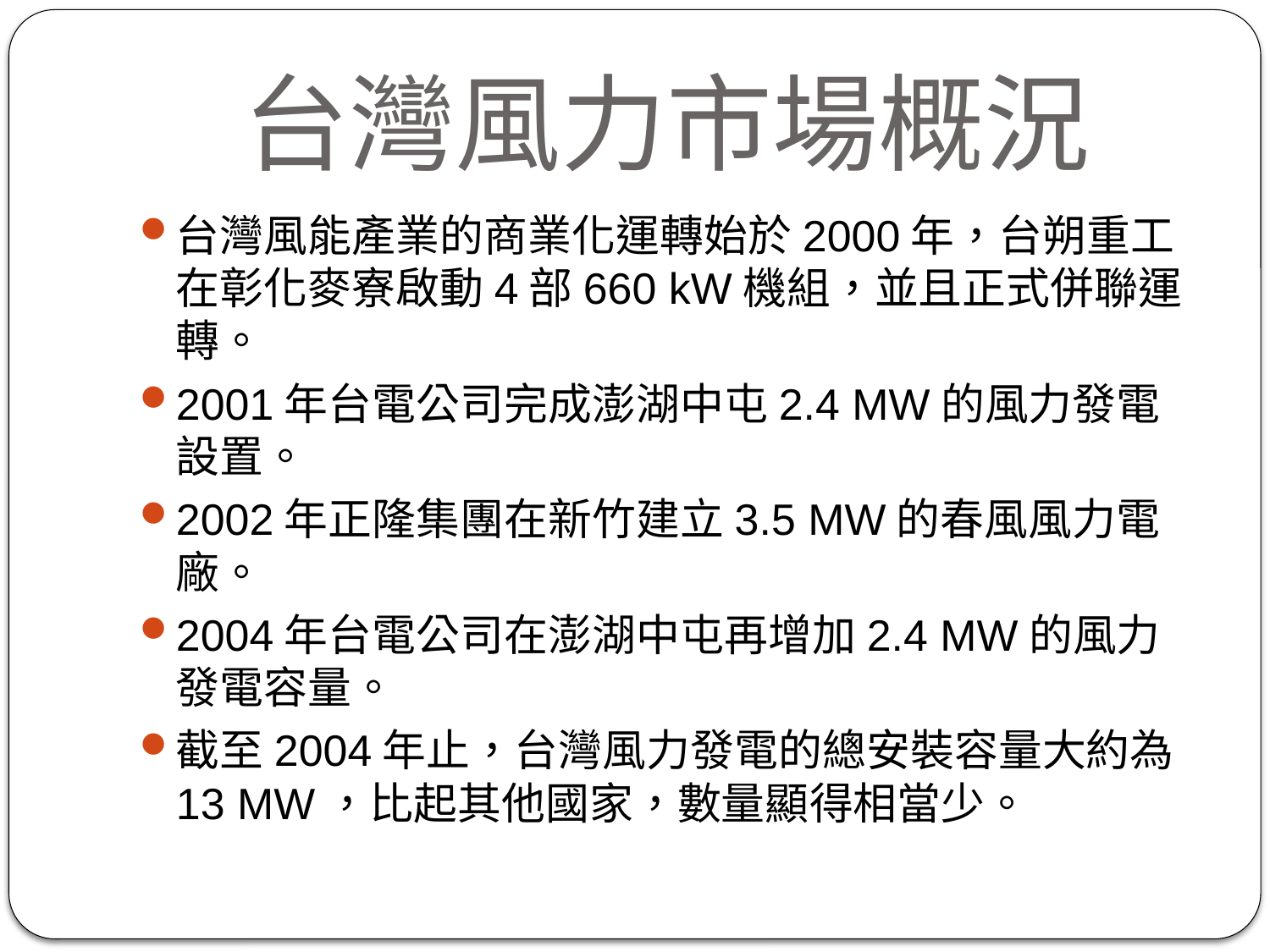

# 台灣風力市場概況
台灣風能產業的商業化運轉始於2000年，台朔重工在彰化麥寮啟動4部660 kW機組，並且正式併聯運轉。
2001年台電公司完成澎湖中屯2.4 MW的風力發電設置。
2002年正隆集團在新竹建立3.5 MW的春風風力電廠。
2004年台電公司在澎湖中屯再增加2.4 MW的風力發電容量。
截至2004年止，台灣風力發電的總安裝容量大約為13 MW，比起其他國家，數量顯得相當少。